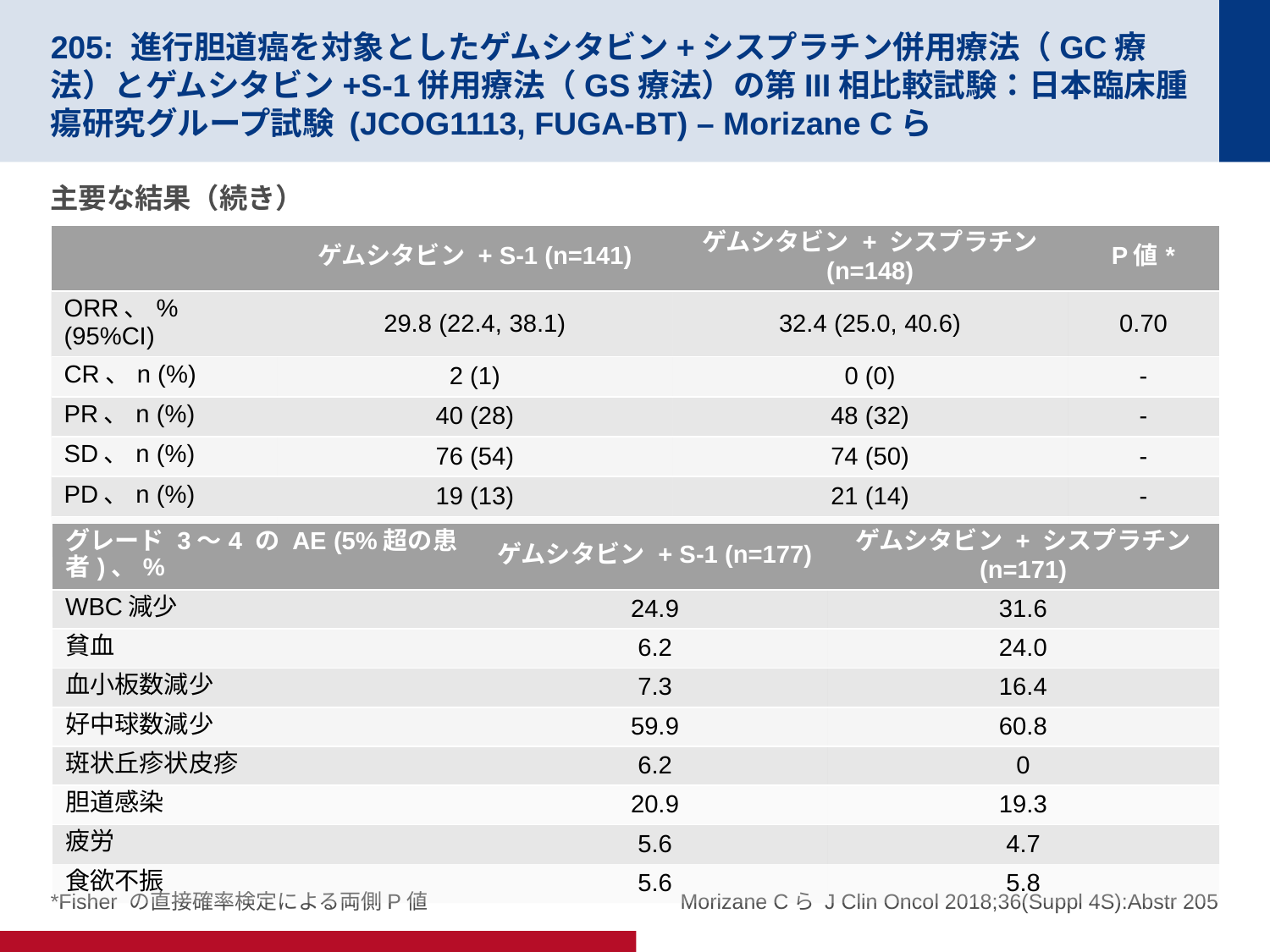

# 205: 進行胆道癌を対象としたゲムシタビン+シスプラチン併用療法（GC療法）とゲムシタビン+S-1併用療法（GS療法）の第III相比較試験：日本臨床腫瘍研究グループ試験 (JCOG1113, FUGA-BT) – Morizane Cら
主要な結果（続き）
|  | ゲムシタビン + S-1 (n=141) | ゲムシタビン + シスプラチン (n=148) | P値\* |
| --- | --- | --- | --- |
| ORR、% (95%CI) | 29.8 (22.4, 38.1) | 32.4 (25.0, 40.6) | 0.70 |
| CR、n (%) | 2 (1) | 0 (0) | - |
| PR、n (%) | 40 (28) | 48 (32) | - |
| SD、n (%) | 76 (54) | 74 (50) | - |
| PD、n (%) | 19 (13) | 21 (14) | - |
| NE、n (%) | 4 (3) | 5 (3) | - |
| グレード 3～4 の AE (5%超の患者)、% | ゲムシタビン + S-1 (n=177) | ゲムシタビン + シスプラチン (n=171) |
| --- | --- | --- |
| WBC減少 | 24.9 | 31.6 |
| 貧血 | 6.2 | 24.0 |
| 血小板数減少 | 7.3 | 16.4 |
| 好中球数減少 | 59.9 | 60.8 |
| 斑状丘疹状皮疹 | 6.2 | 0 |
| 胆道感染 | 20.9 | 19.3 |
| 疲労 | 5.6 | 4.7 |
| 食欲不振 | 5.6 | 5.8 |
*Fisher の直接確率検定による両側P値
Morizane Cら J Clin Oncol 2018;36(Suppl 4S):Abstr 205